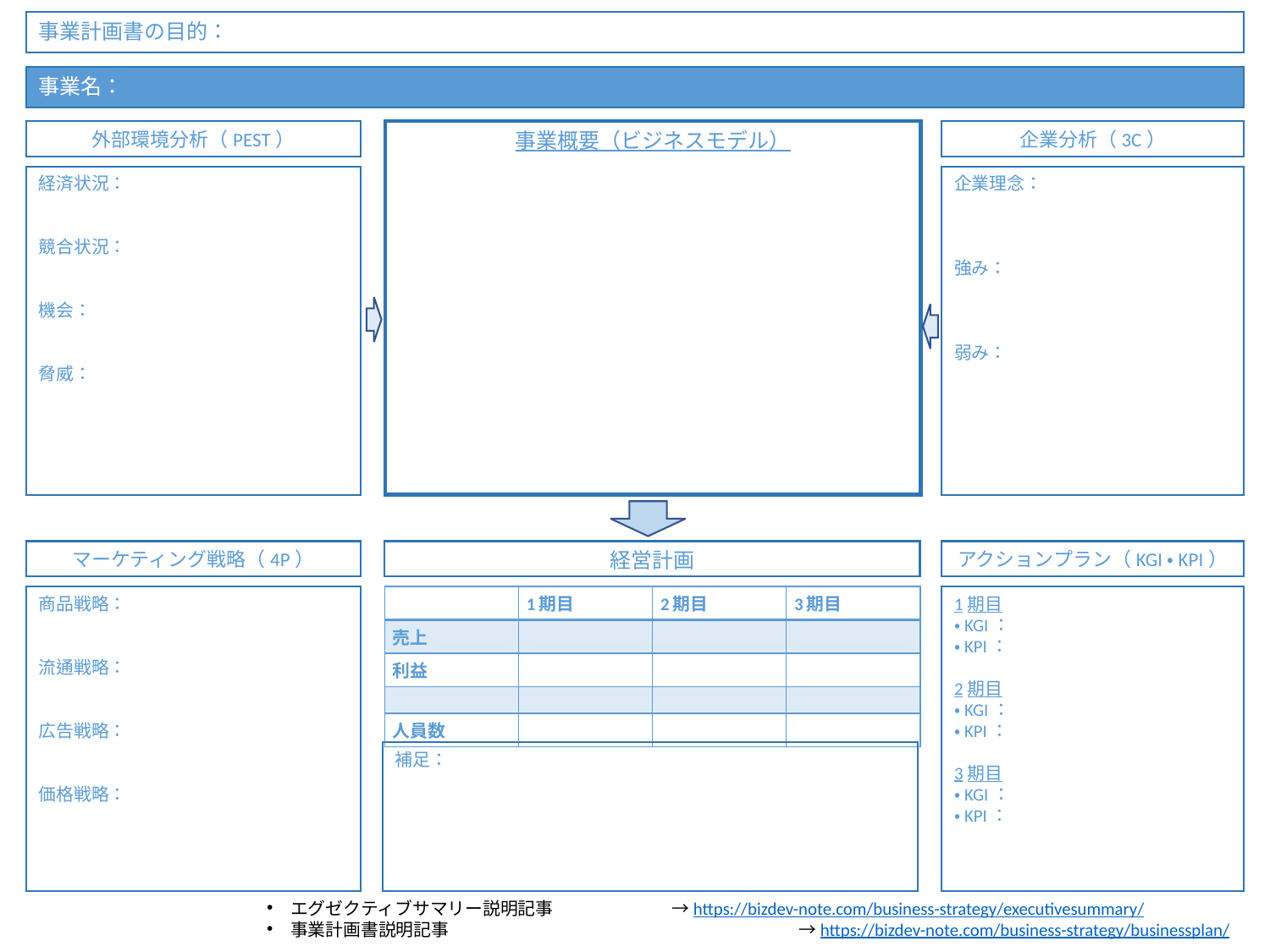

事業計画書の目的：
事業名：
事業概要（ビジネスモデル）
外部環境分析（PEST）
企業分析（3C）
経済状況：

競合状況：

機会：

脅威：

企業理念：

強み：

弱み：

マーケティング戦略（4P）
経営計画
アクションプラン（KGI・KPI）
商品戦略：

流通戦略：

広告戦略：

価格戦略：

|  | 1期目 | 2期目 | 3期目 |
| --- | --- | --- | --- |
| 売上 |  |  |  |
| 利益 |  |  |  |
|  |  |  |  |
| 人員数 |  |  |  |
1期目
・KGI：
・KPI：

2期目
・KGI：
・KPI：

3期目
・KGI：
・KPI：

補足：
エグゼクティブサマリー説明記事	→https://bizdev-note.com/business-strategy/executivesummary/
事業計画書説明記事			→https://bizdev-note.com/business-strategy/businessplan/